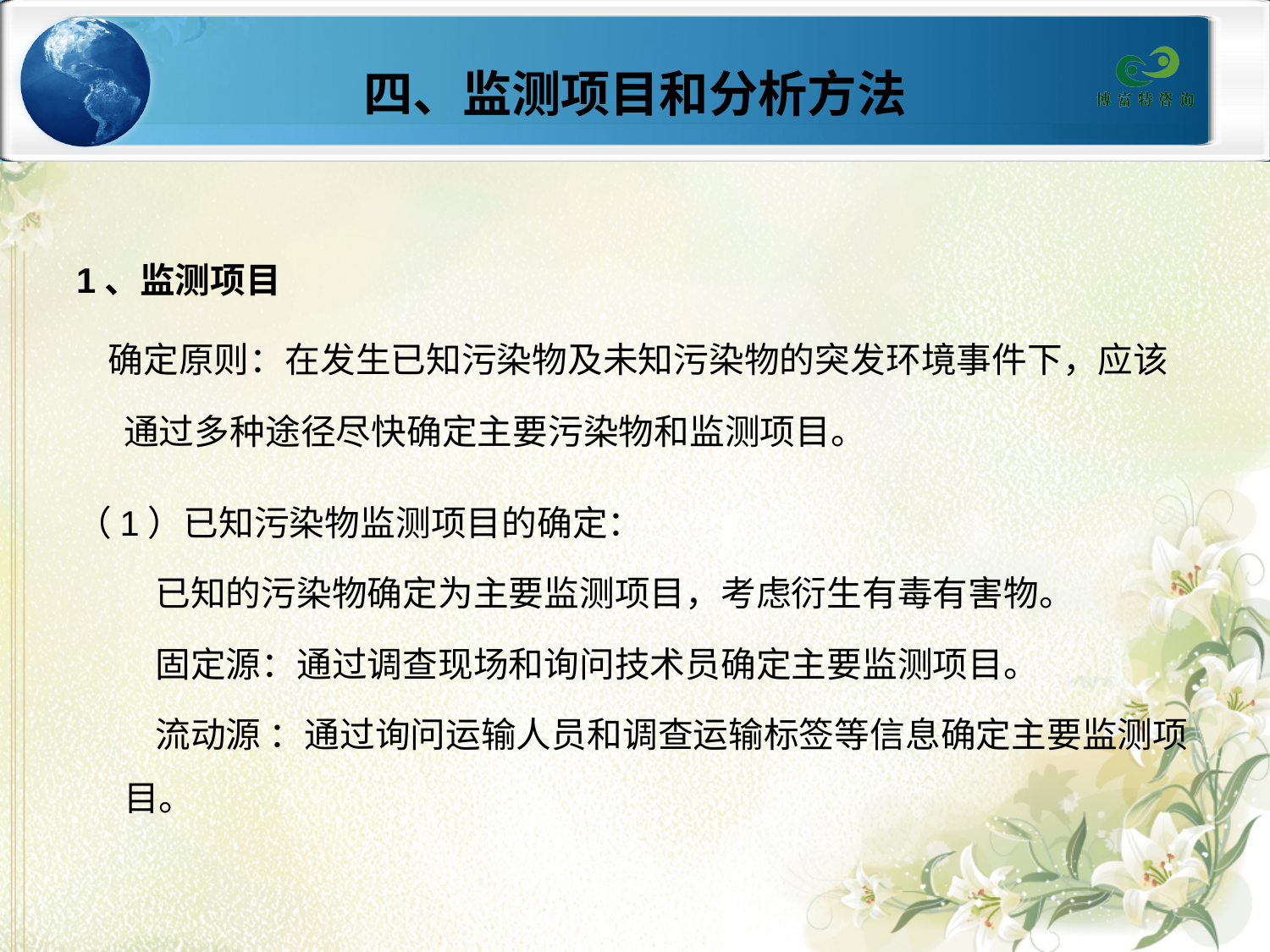

# 四、监测项目和分析方法
1、监测项目
   确定原则：在发生已知污染物及未知污染物的突发环境事件下，应该通过多种途径尽快确定主要污染物和监测项目。
（1）已知污染物监测项目的确定：
         已知的污染物确定为主要监测项目，考虑衍生有毒有害物。
         固定源：通过调查现场和询问技术员确定主要监测项目。
         流动源 ：通过询问运输人员和调查运输标签等信息确定主要监测项目。